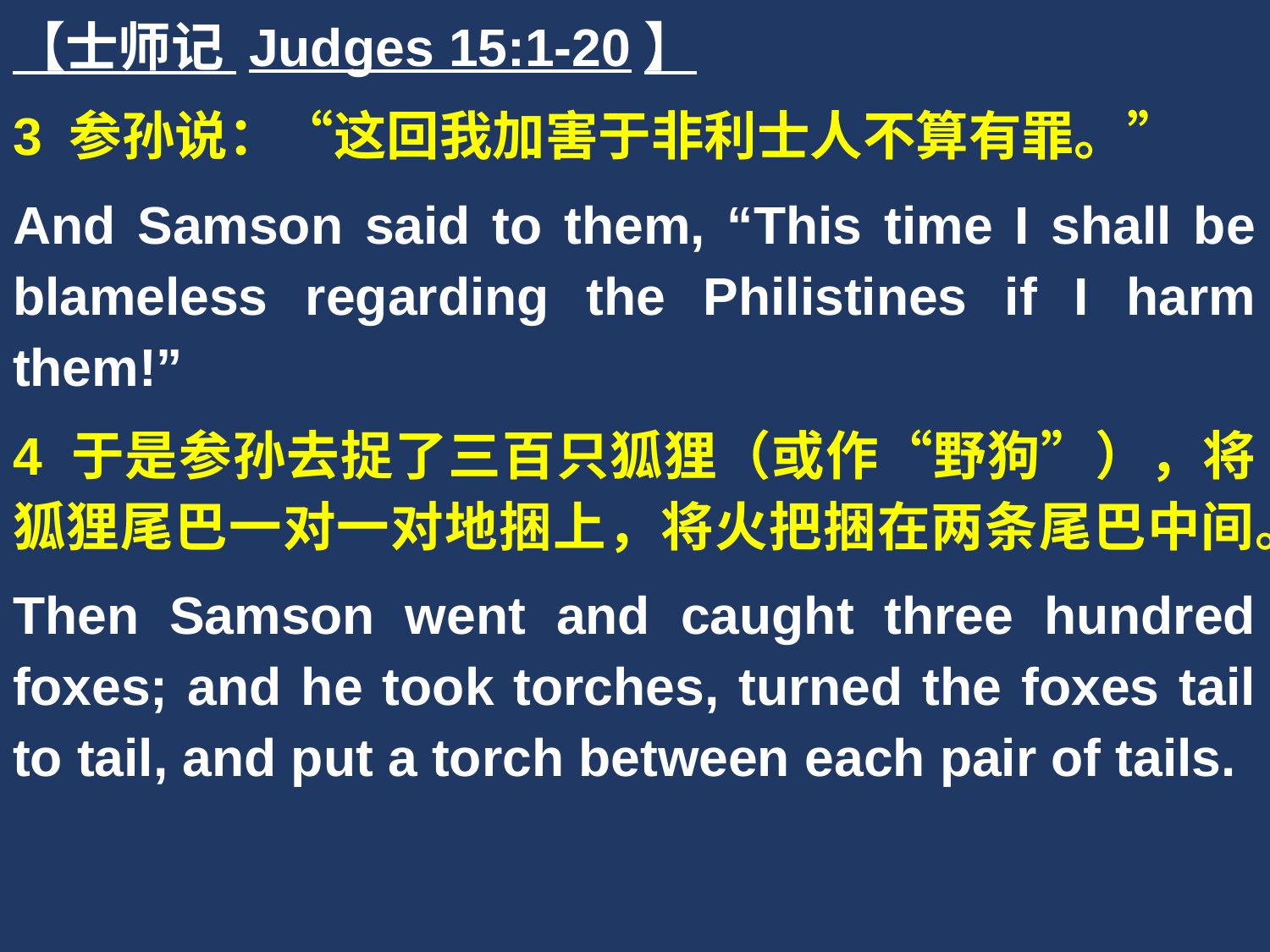

【士师记 Judges 15:1-20】
3 参孙说：“这回我加害于非利士人不算有罪。”
And Samson said to them, “This time I shall be blameless regarding the Philistines if I harm them!”
4 于是参孙去捉了三百只狐狸（或作“野狗”），将狐狸尾巴一对一对地捆上，将火把捆在两条尾巴中间。
Then Samson went and caught three hundred foxes; and he took torches, turned the foxes tail to tail, and put a torch between each pair of tails.